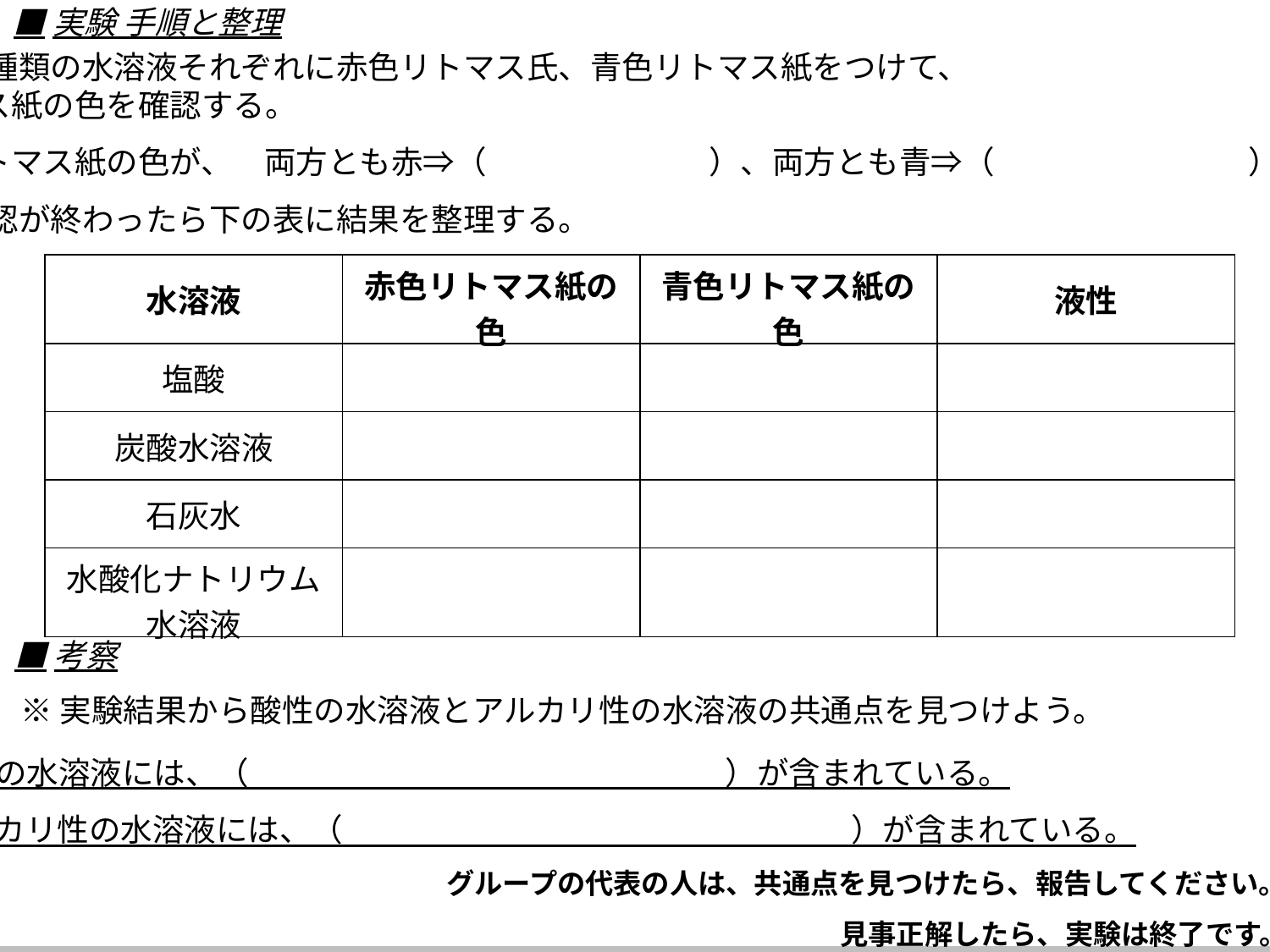

■実験 手順と整理
①：４種類の水溶液それぞれに赤色リトマス氏、青色リトマス紙をつけて、
リトマス紙の色を確認する。
　【リトマス紙の色が、　両方とも赤⇒（　　　　　　　）、両方とも青⇒（　　　　　　　　） 】
②：確認が終わったら下の表に結果を整理する。
| 水溶液 | 赤色リトマス紙の色 | 青色リトマス紙の色 | 液性 |
| --- | --- | --- | --- |
| 塩酸 |  |  |  |
| 炭酸水溶液 |  |  |  |
| 石灰水 |  |  |  |
| 水酸化ナトリウム 水溶液 |  |  |  |
■考察
※実験結果から酸性の水溶液とアルカリ性の水溶液の共通点を見つけよう。
酸性の水溶液には、（　　　　　　　　　　　　　　　）が含まれている。
アルカリ性の水溶液には、（　　　　　　　　　　　　　　　　）が含まれている。
グループの代表の人は、共通点を見つけたら、報告してください。
見事正解したら、実験は終了です。